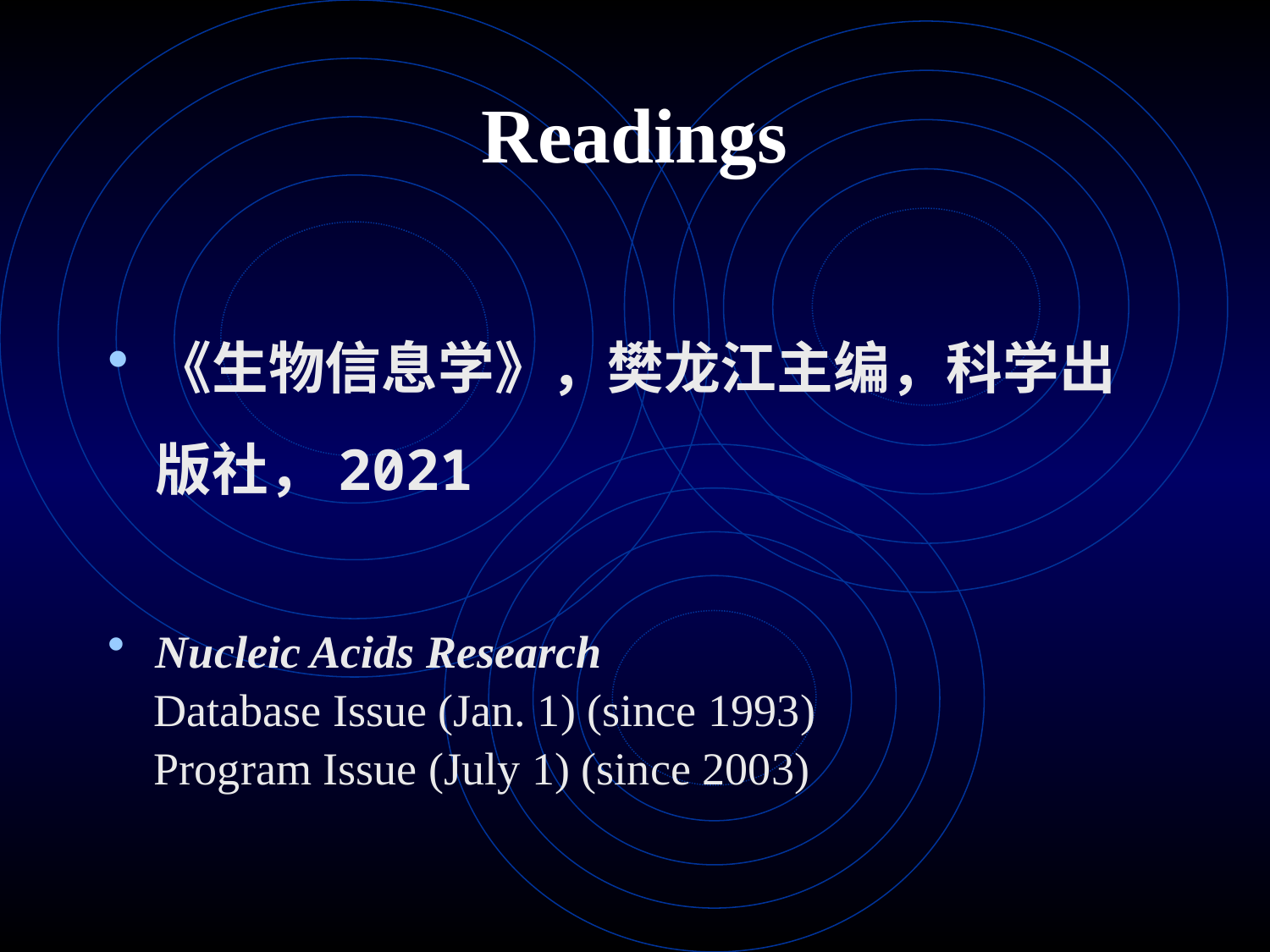

# Readings
《生物信息学》，樊龙江主编，科学出版社，2021

Nucleic Acids Research
    Database Issue (Jan. 1) (since 1993)
    Program Issue (July 1) (since 2003)